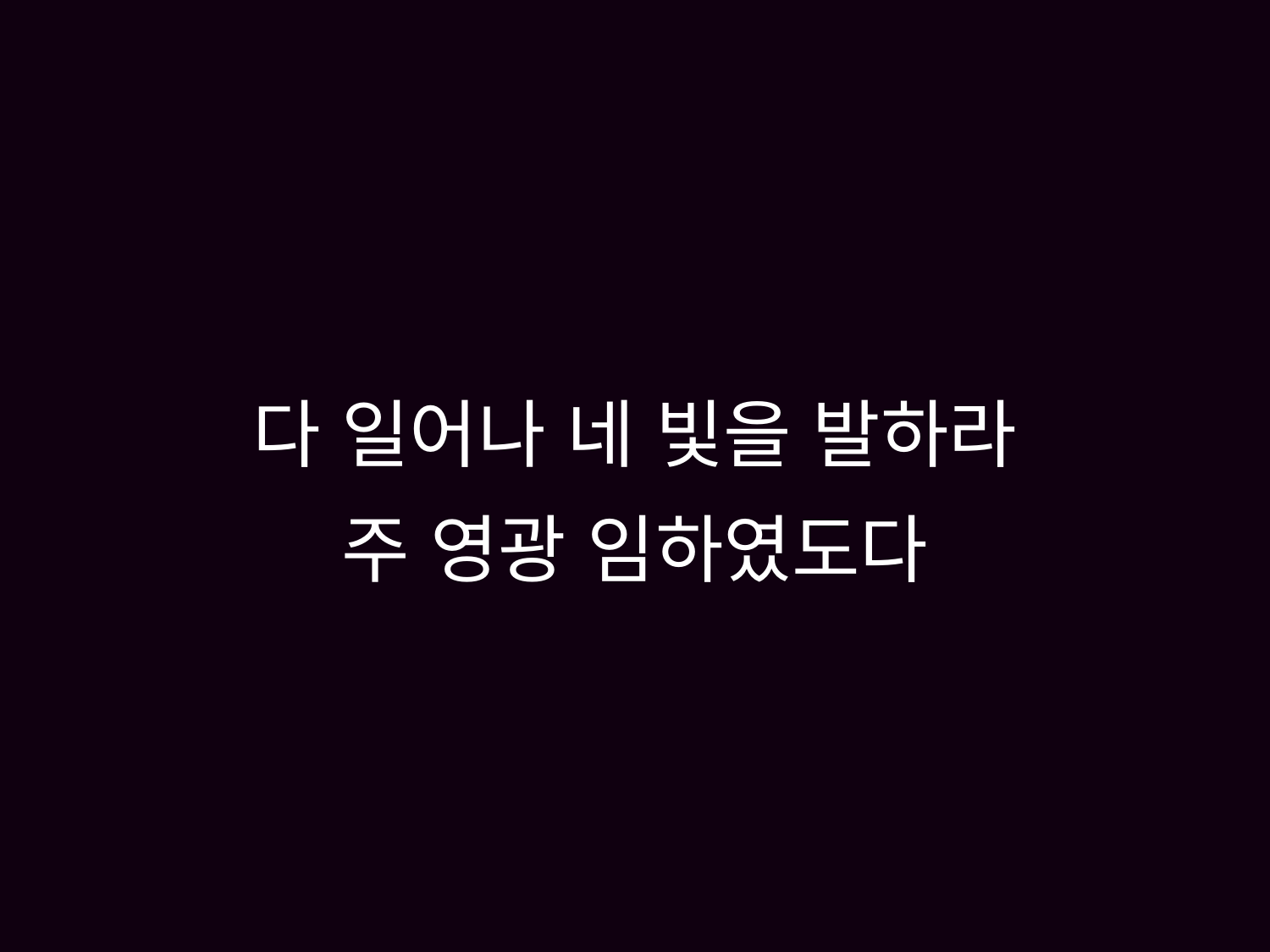

# 다 일어나 네 빛을 발하라 주 영광 임하였도다